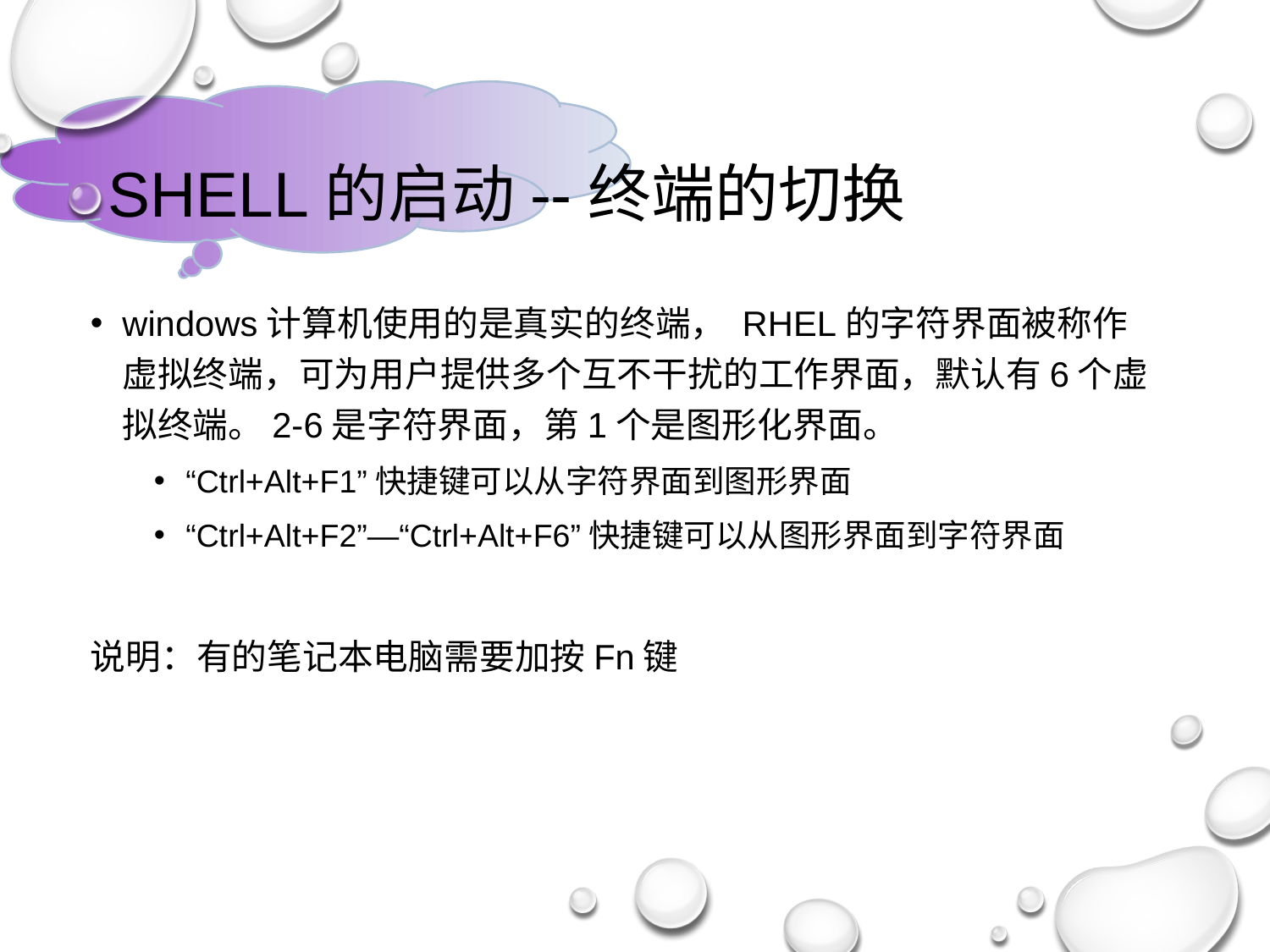

# shell的启动--终端的切换
windows计算机使用的是真实的终端， RHEL的字符界面被称作虚拟终端，可为用户提供多个互不干扰的工作界面，默认有6个虚拟终端。2-6是字符界面，第1个是图形化界面。
“Ctrl+Alt+F1”快捷键可以从字符界面到图形界面
“Ctrl+Alt+F2”—“Ctrl+Alt+F6”快捷键可以从图形界面到字符界面

说明：有的笔记本电脑需要加按Fn键